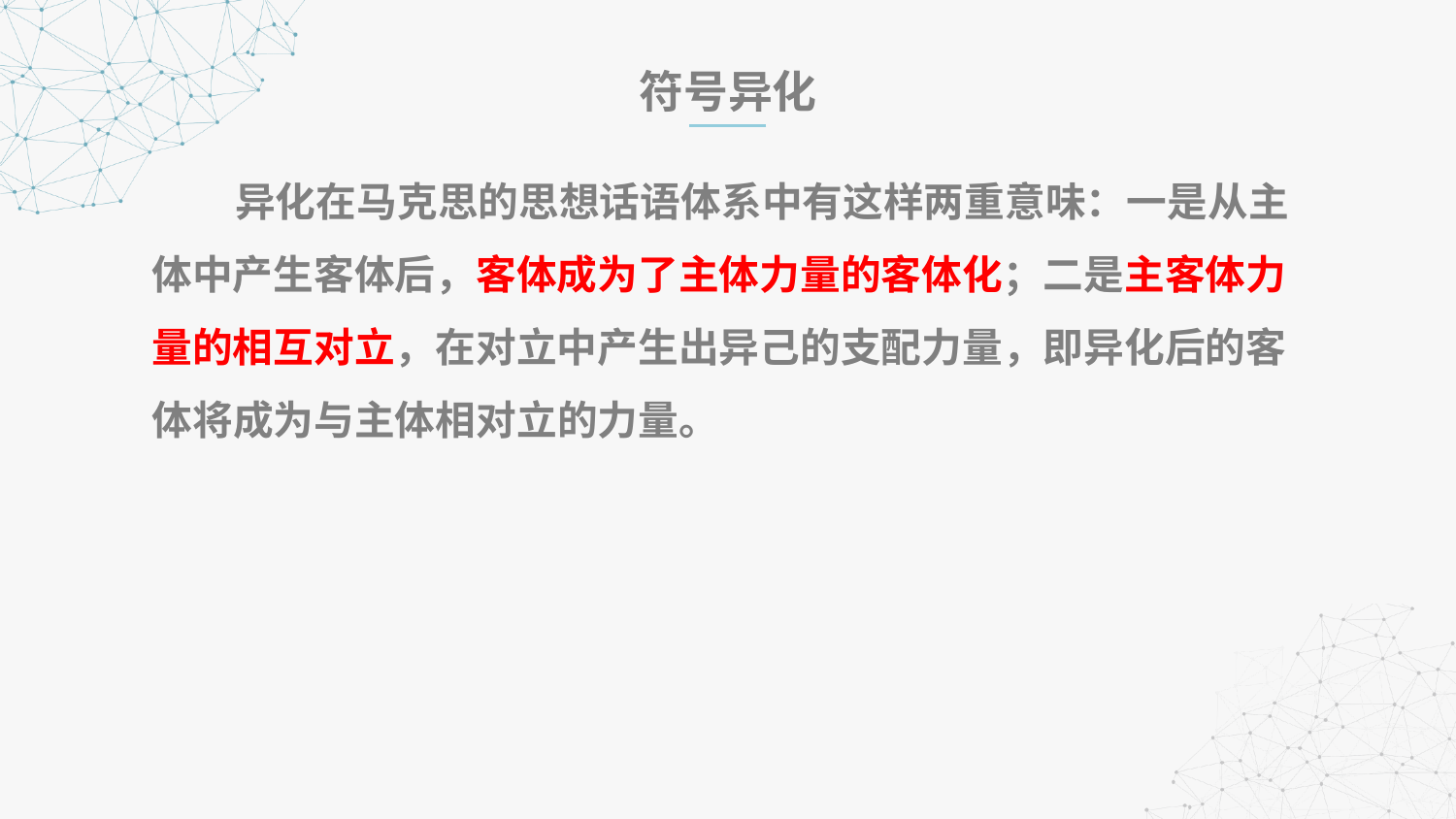

符号异化
        异化在马克思的思想话语体系中有这样两重意味：一是从主体中产生客体后，客体成为了主体力量的客体化；二是主客体力量的相互对立，在对立中产生出异己的支配力量，即异化后的客体将成为与主体相对立的力量。